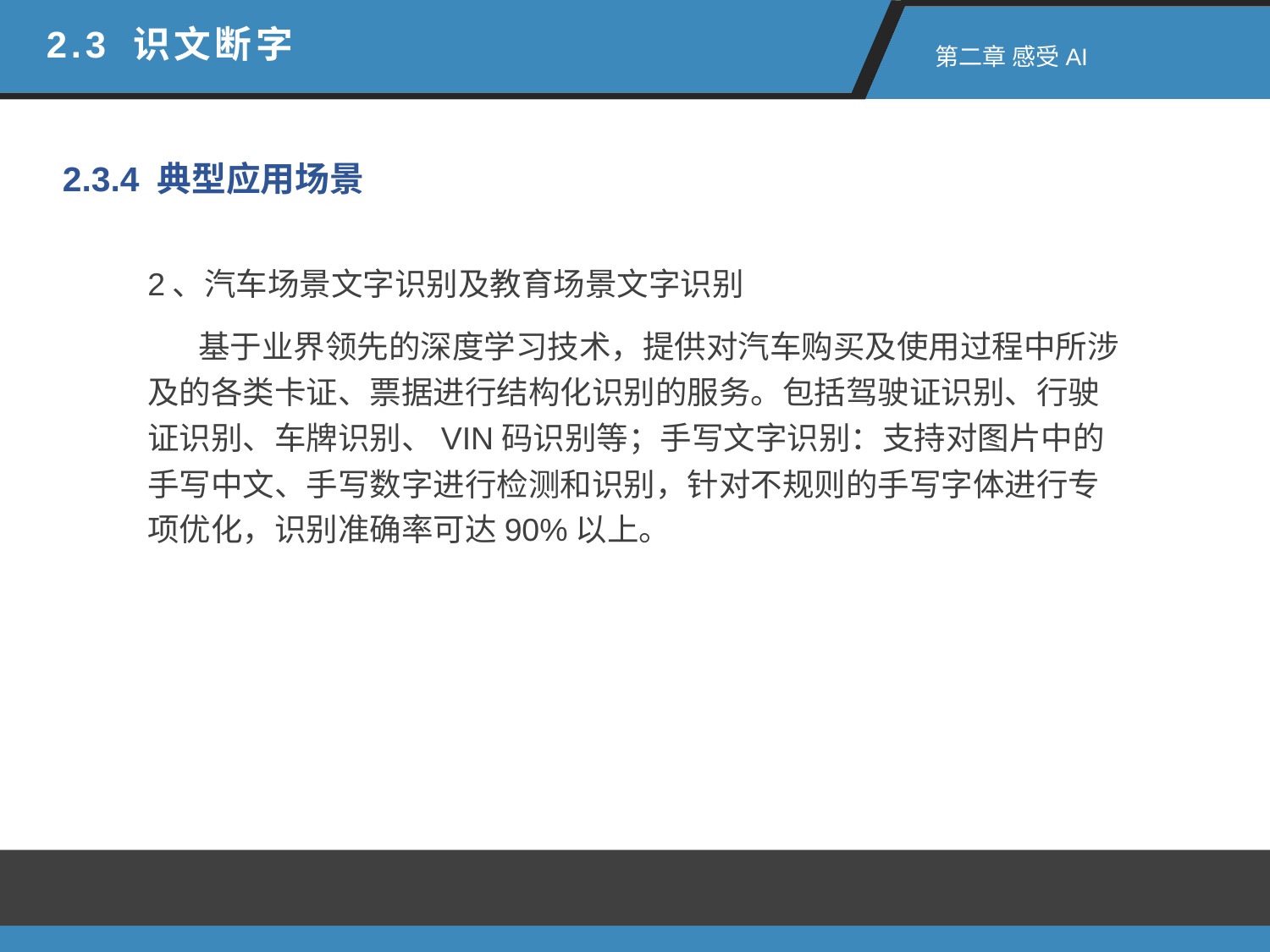

2.3 识文断字
  第二章 感受AI
2.3.4 典型应用场景

2、汽车场景文字识别及教育场景文字识别
      基于业界领先的深度学习技术，提供对汽车购买及使用过程中所涉及的各类卡证、票据进行结构化识别的服务。包括驾驶证识别、行驶证识别、车牌识别、VIN码识别等；手写文字识别：支持对图片中的手写中文、手写数字进行检测和识别，针对不规则的手写字体进行专项优化，识别准确率可达90%以上。